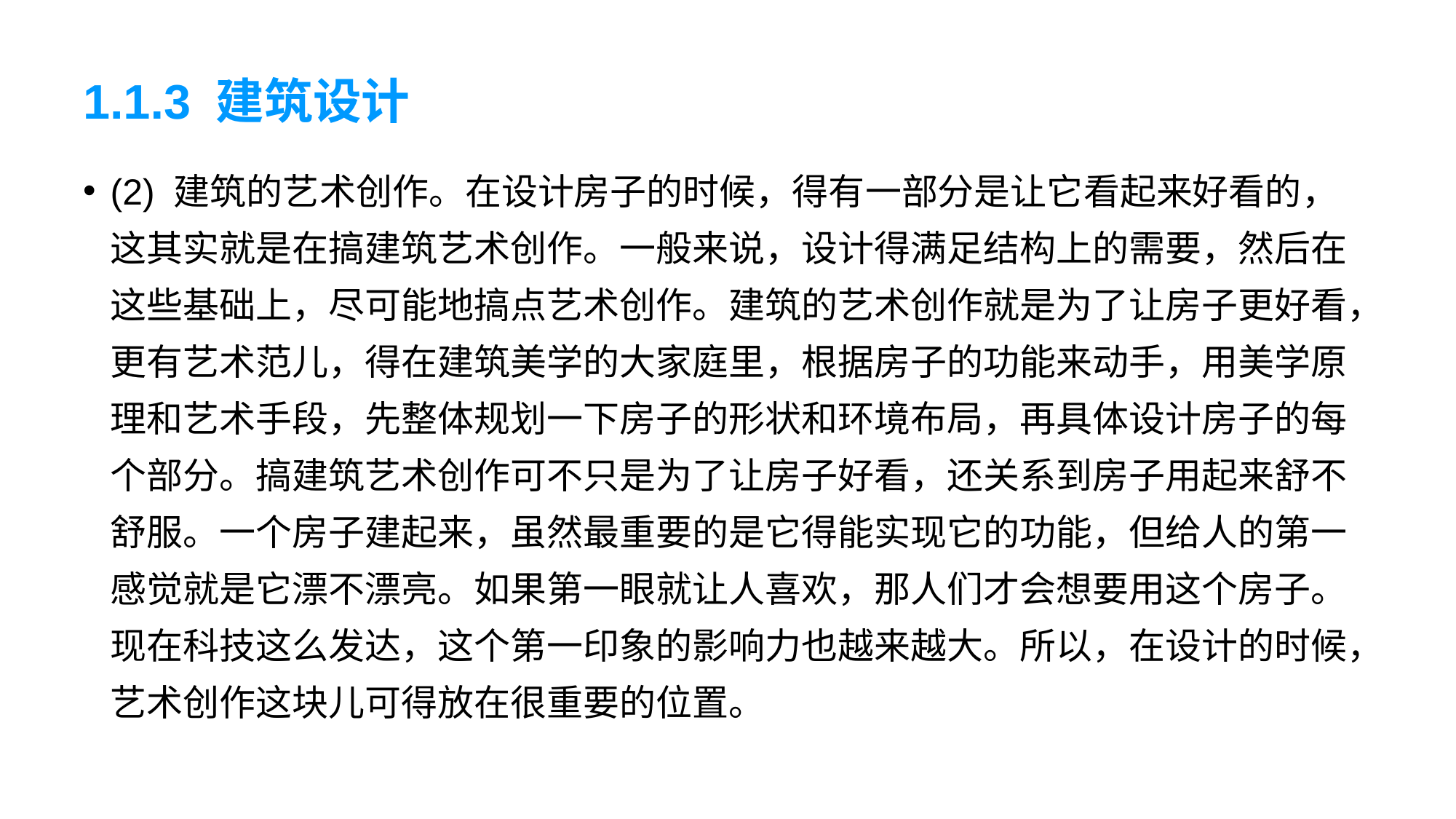

# 1.1.3 建筑设计
(2) 建筑的艺术创作。在设计房子的时候，得有一部分是让它看起来好看的，这其实就是在搞建筑艺术创作。一般来说，设计得满足结构上的需要，然后在这些基础上，尽可能地搞点艺术创作。建筑的艺术创作就是为了让房子更好看，更有艺术范儿，得在建筑美学的大家庭里，根据房子的功能来动手，用美学原理和艺术手段，先整体规划一下房子的形状和环境布局，再具体设计房子的每个部分。搞建筑艺术创作可不只是为了让房子好看，还关系到房子用起来舒不舒服。一个房子建起来，虽然最重要的是它得能实现它的功能，但给人的第一感觉就是它漂不漂亮。如果第一眼就让人喜欢，那人们才会想要用这个房子。现在科技这么发达，这个第一印象的影响力也越来越大。所以，在设计的时候，艺术创作这块儿可得放在很重要的位置。